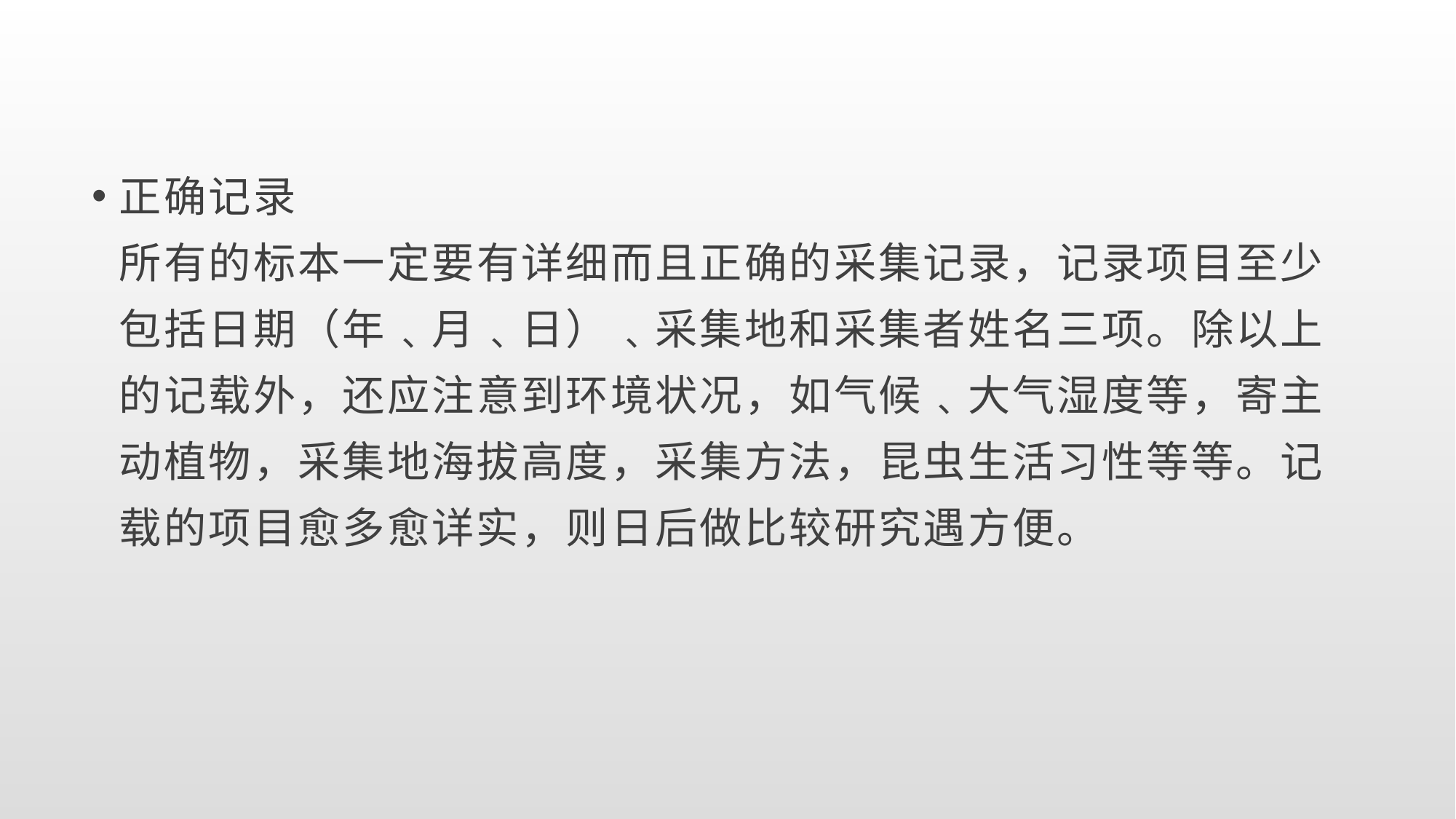

#
正确记录
所有的标本一定要有详细而且正确的采集记录，记录项目至少包括日期（年﹑月﹑日）﹑采集地和采集者姓名三项。除以上的记载外，还应注意到环境状况，如气候﹑大气湿度等，寄主动植物，采集地海拔高度，采集方法，昆虫生活习性等等。记载的项目愈多愈详实，则日后做比较研究遇方便。